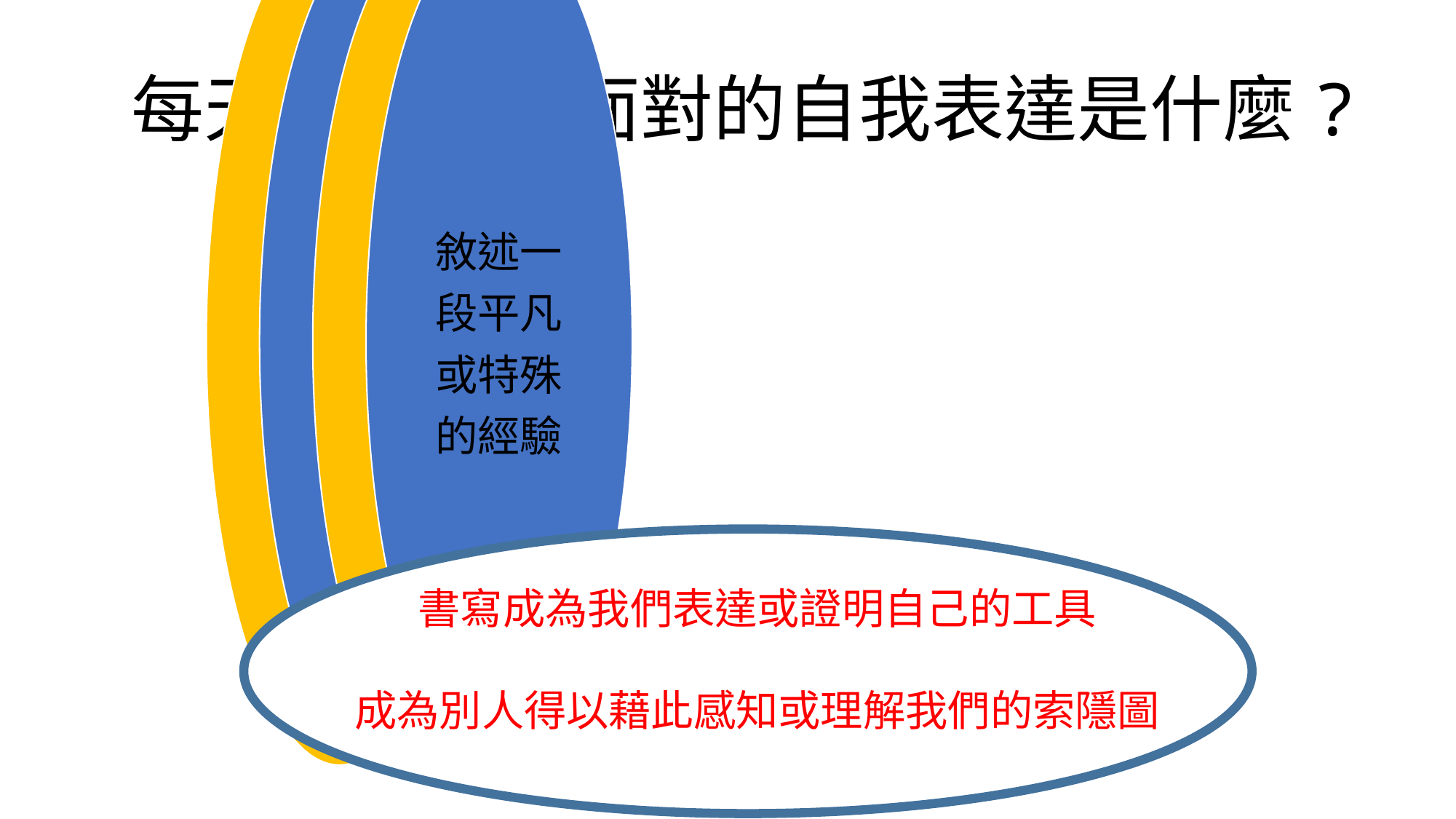

每天要處理和面對的自我表達是什麼?

書寫成為我們表達或證明自己的工具

成為別人得以藉此感知或理解我們的索隱圖